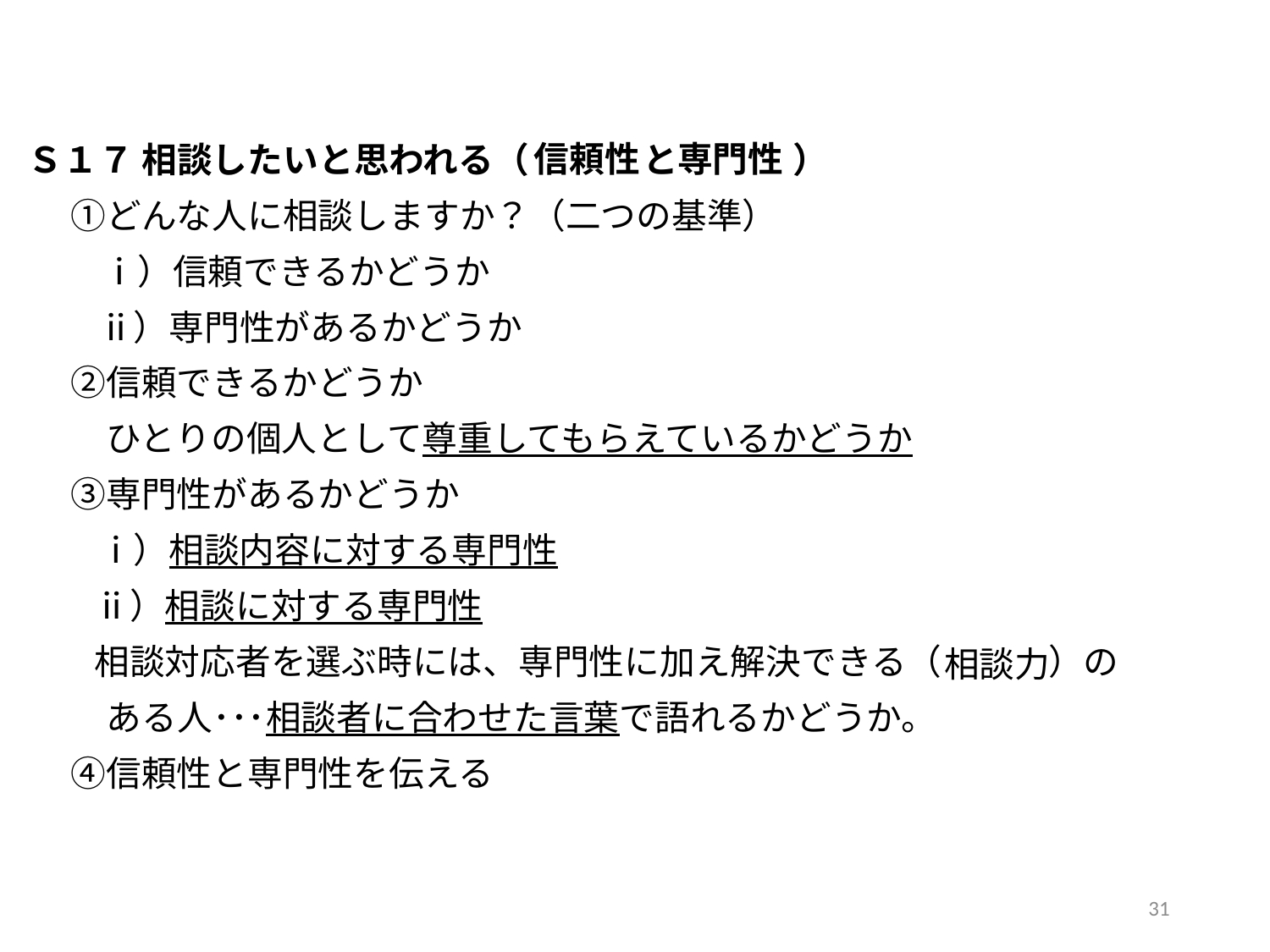

信頼性
専門性
Ｓ１７ 相談したいと思われる（　　 　と　　　 ）
　 ①どんな人に相談しますか？（二つの基準）
　     ⅰ）信頼できるかどうか
　　ⅱ）専門性があるかどうか
　 ②信頼できるかどうか
　　 ひとりの個人として尊重してもらえているかどうか
　 ③専門性があるかどうか
　　ⅰ）相談内容に対する専門性
　    ⅱ）相談に対する専門性
　    相談対応者を選ぶ時には、専門性に加え解決できる（　　　）の
         ある人･･･相談者に合わせた言葉で語れるかどうか。
　 ④信頼性と専門性を伝える

相談力
31